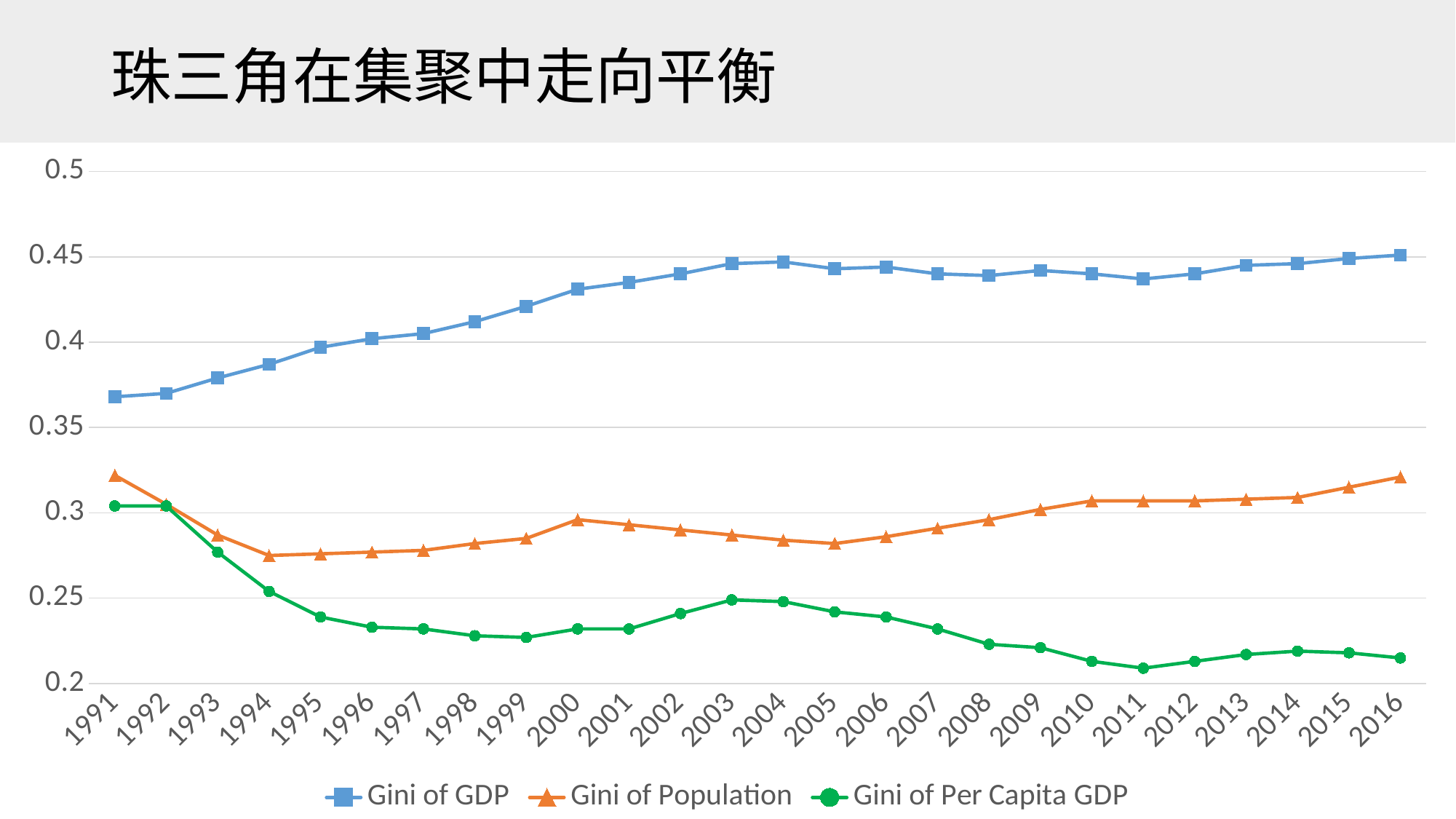

# 珠三角在集聚中走向平衡

### Chart

| Category | Gini of GDP | Gini of Population | Gini of Per Capita GDP |
|---|---|---|---|
| 1991.0 | 0.368 | 0.322 | 0.304 |
| 1992.0 | 0.37 | 0.305 | 0.304 |
| 1993.0 | 0.379 | 0.287 | 0.277 |
| 1994.0 | 0.387 | 0.275 | 0.254 |
| 1995.0 | 0.397 | 0.276 | 0.239 |
| 1996.0 | 0.402 | 0.277 | 0.233 |
| 1997.0 | 0.405 | 0.278 | 0.232 |
| 1998.0 | 0.412 | 0.282 | 0.228 |
| 1999.0 | 0.421 | 0.285 | 0.227 |
| 2000.0 | 0.431 | 0.296 | 0.232 |
| 2001.0 | 0.435 | 0.293 | 0.232 |
| 2002.0 | 0.44 | 0.29 | 0.241 |
| 2003.0 | 0.446 | 0.287 | 0.249 |
| 2004.0 | 0.447 | 0.284 | 0.248 |
| 2005.0 | 0.443 | 0.282 | 0.242 |
| 2006.0 | 0.444 | 0.286 | 0.239 |
| 2007.0 | 0.44 | 0.291 | 0.232 |
| 2008.0 | 0.439 | 0.296 | 0.223 |
| 2009.0 | 0.442 | 0.302 | 0.221 |
| 2010.0 | 0.44 | 0.307 | 0.213 |
| 2011.0 | 0.437 | 0.307 | 0.209 |
| 2012.0 | 0.44 | 0.307 | 0.213 |
| 2013.0 | 0.445 | 0.308 | 0.217 |
| 2014.0 | 0.446 | 0.309 | 0.219 |
| 2015.0 | 0.449 | 0.315 | 0.218 |
| 2016.0 | 0.451 | 0.321 | 0.215 |